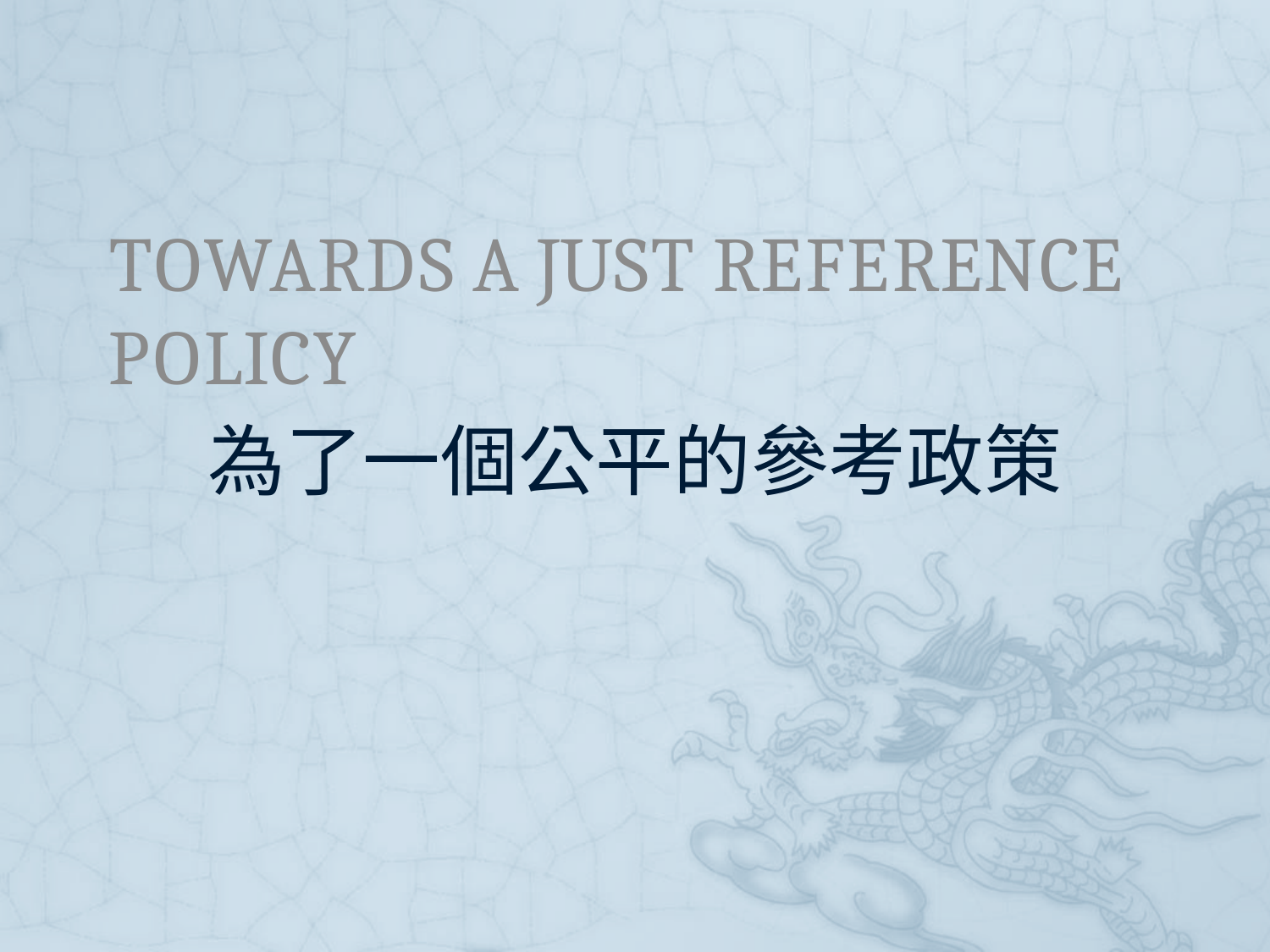

TOWARDS A JUST REFERENCE POLICY
# 為了一個公平的參考政策